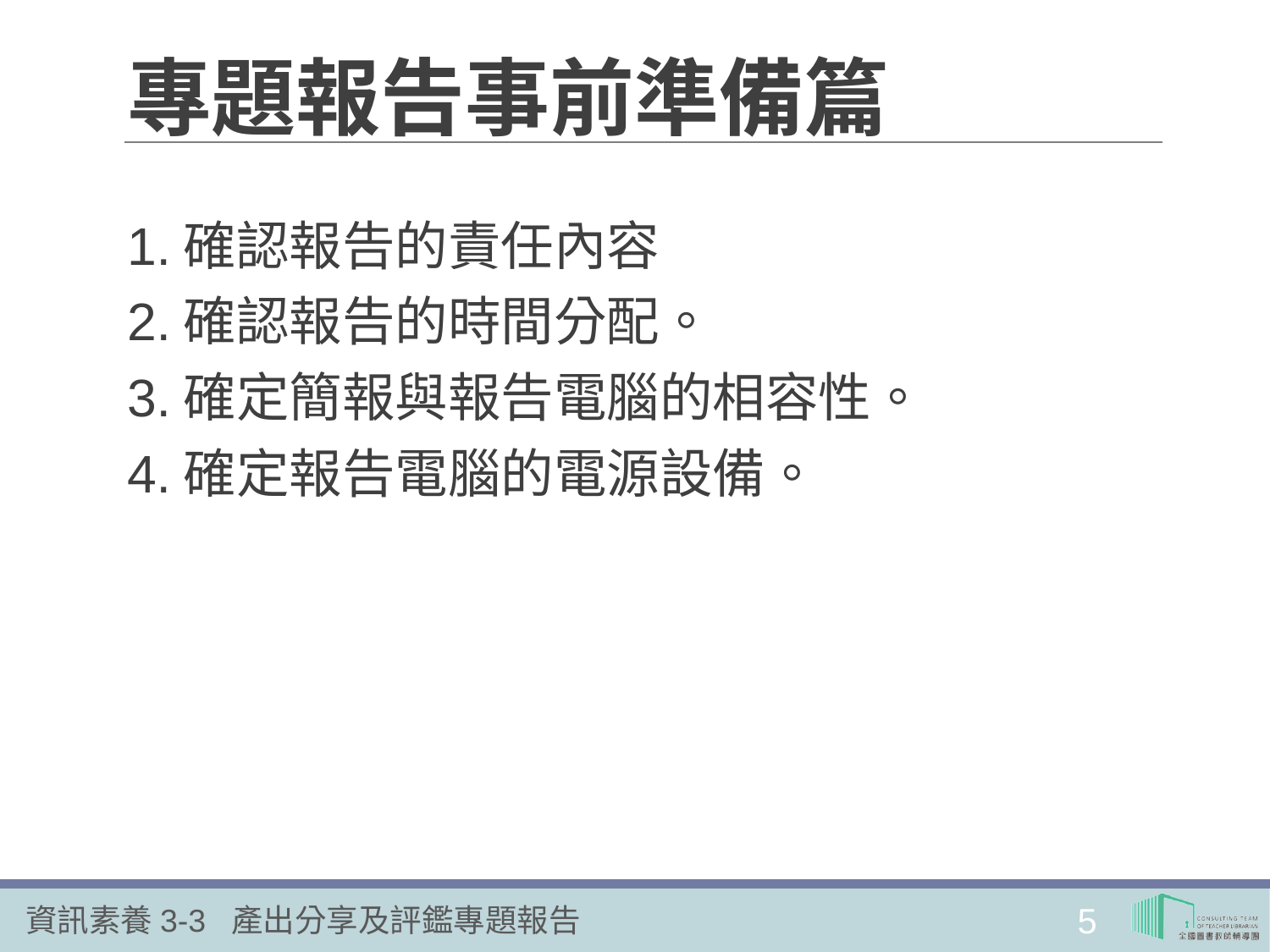

# 專題報告事前準備篇
1.確認報告的責任內容
2.確認報告的時間分配。
3.確定簡報與報告電腦的相容性。
4.確定報告電腦的電源設備。